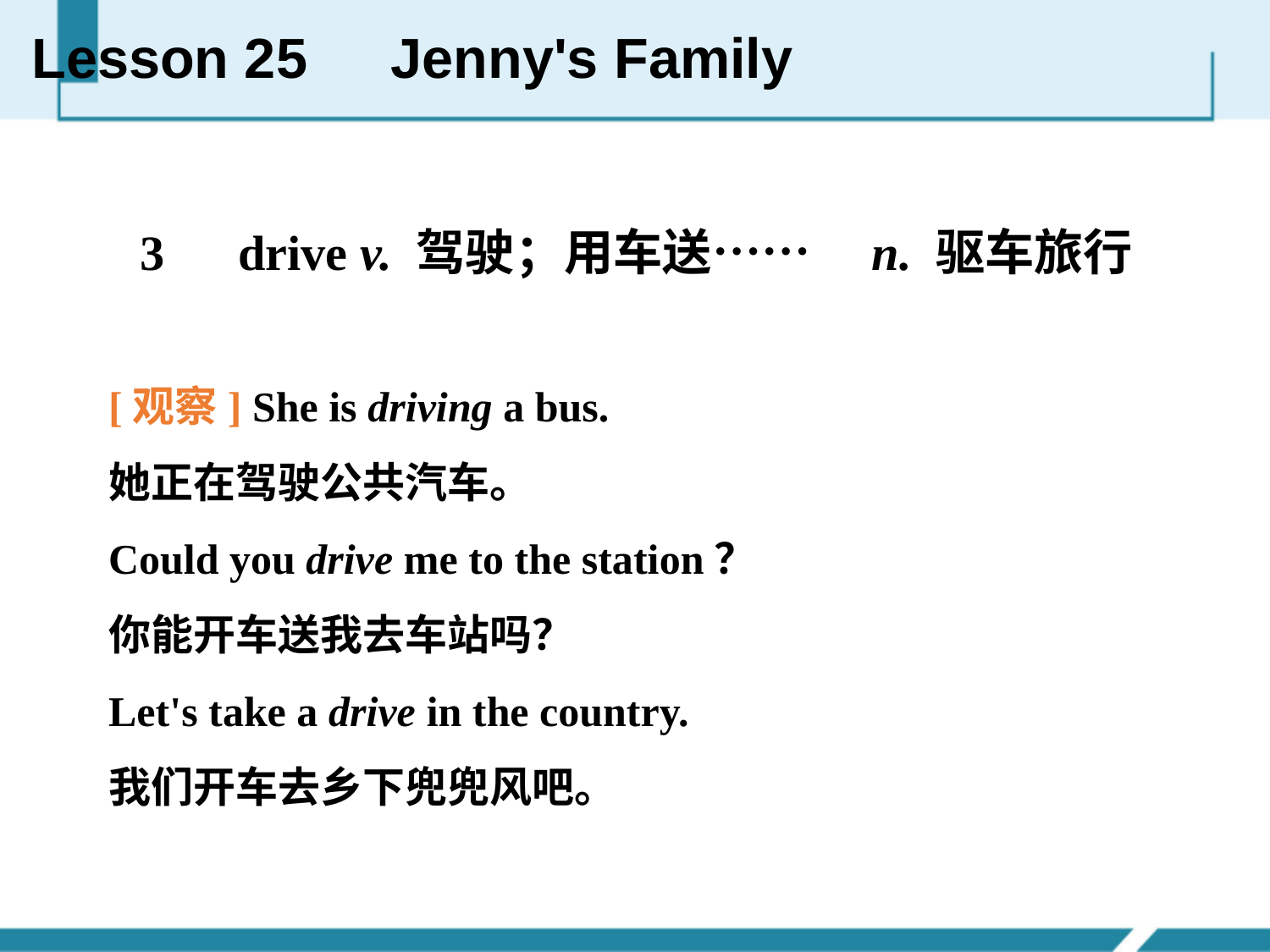

Lesson 25　Jenny's Family
　 3　drive v. 驾驶；用车送……　n. 驱车旅行
[观察] She is driving a bus.
她正在驾驶公共汽车。
Could you drive me to the station？
你能开车送我去车站吗？
Let's take a drive in the country.
我们开车去乡下兜兜风吧。